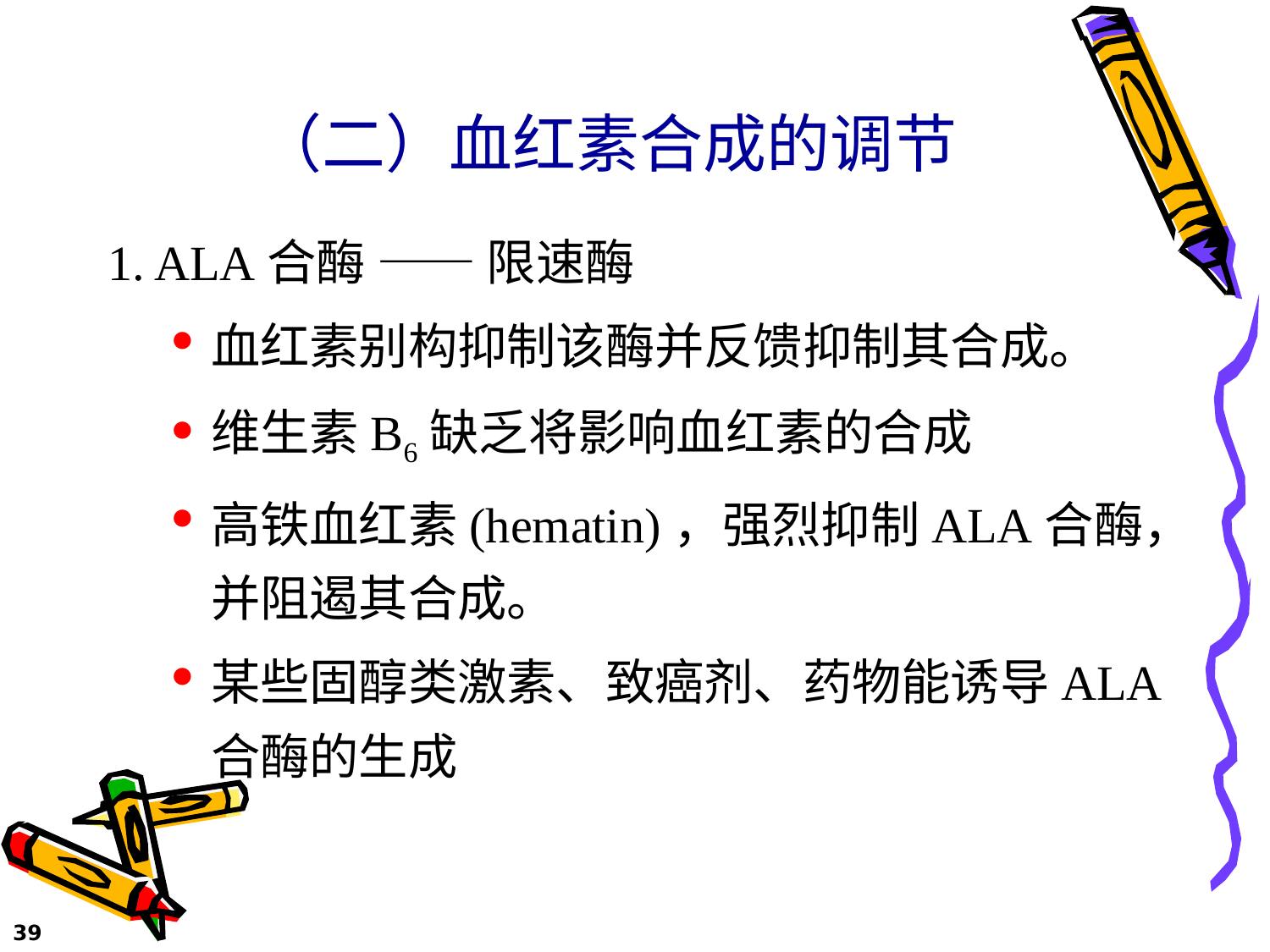

# （二）血红素合成的调节
1. ALA合酶 —— 限速酶
血红素别构抑制该酶并反馈抑制其合成。
维生素B6缺乏将影响血红素的合成
高铁血红素(hematin)，强烈抑制ALA合酶，并阻遏其合成。
某些固醇类激素、致癌剂、药物能诱导ALA合酶的生成
39